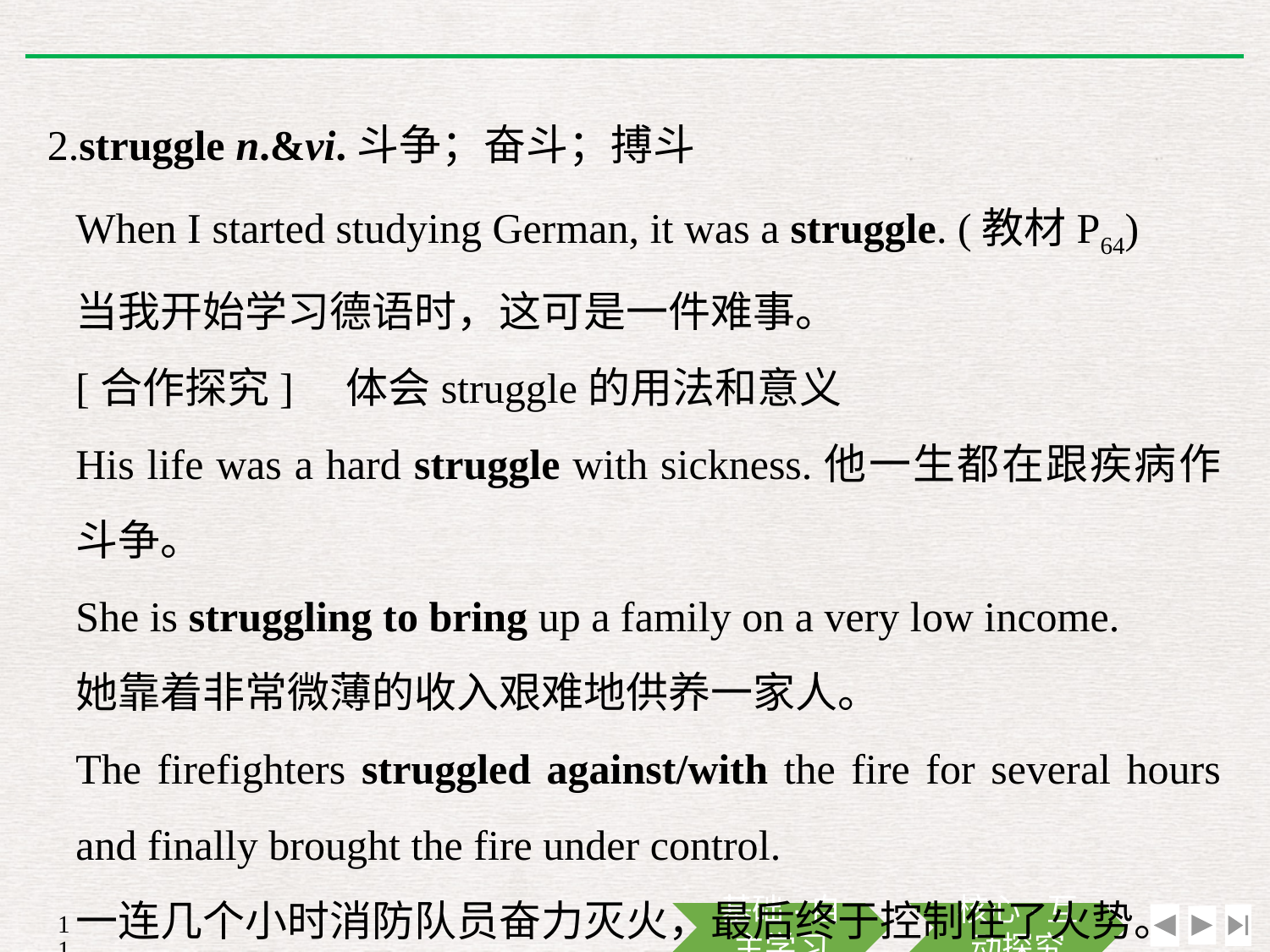

2.struggle n.&vi.斗争；奋斗；搏斗
When I started studying German, it was a struggle. (教材P64)
当我开始学习德语时，这可是一件难事。
[合作探究]　体会struggle的用法和意义
His life was a hard struggle with sickness.他一生都在跟疾病作斗争。
She is struggling to bring up a family on a very low income.
她靠着非常微薄的收入艰难地供养一家人。
The firefighters struggled against/with the fire for several hours and finally brought the fire under control.
一连几个小时消防队员奋力灭火，最后终于控制住了火势。